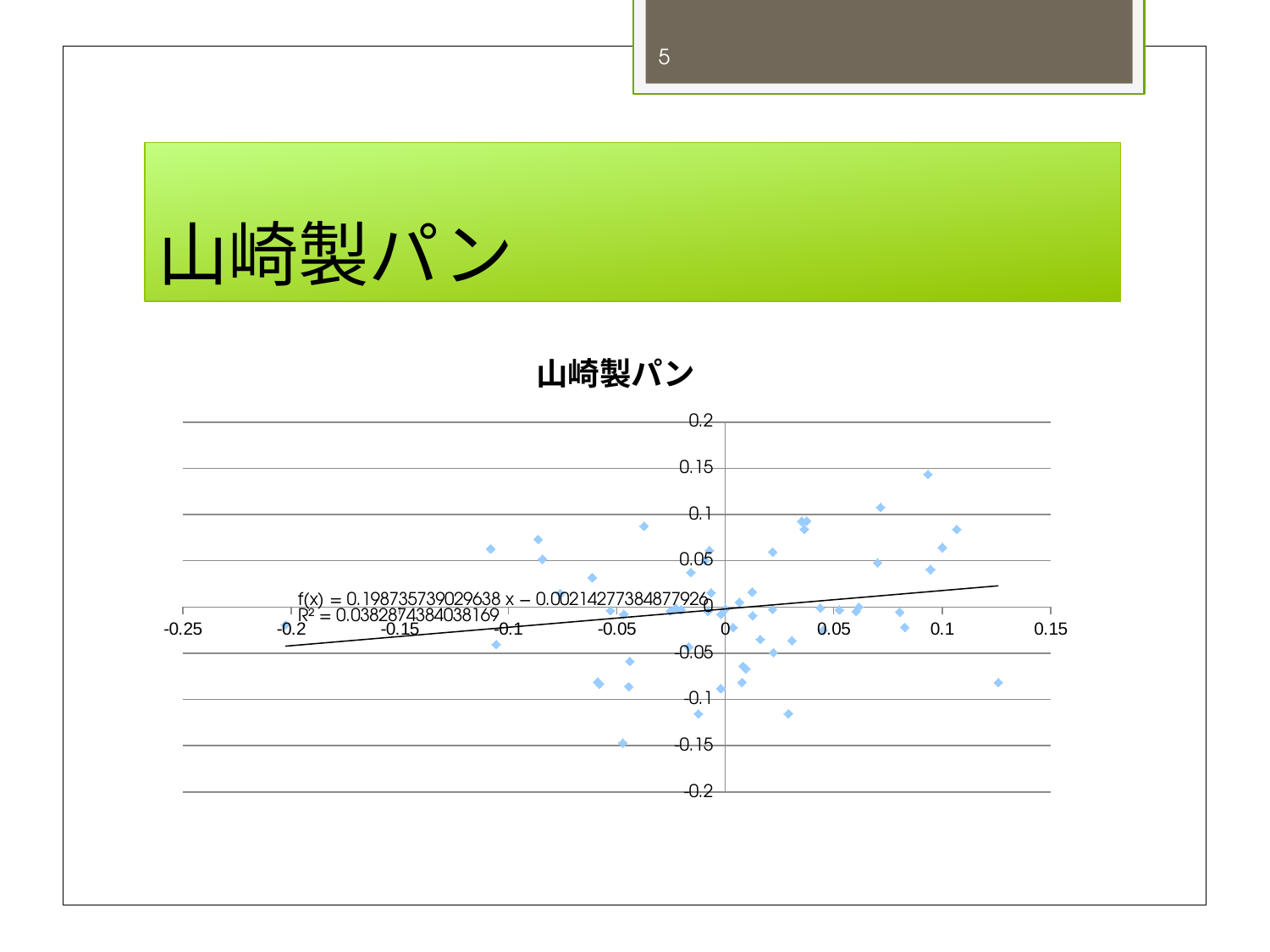

5
# 山崎製パン

### Chart: 山崎製パン

| Category |  |
|---|---|